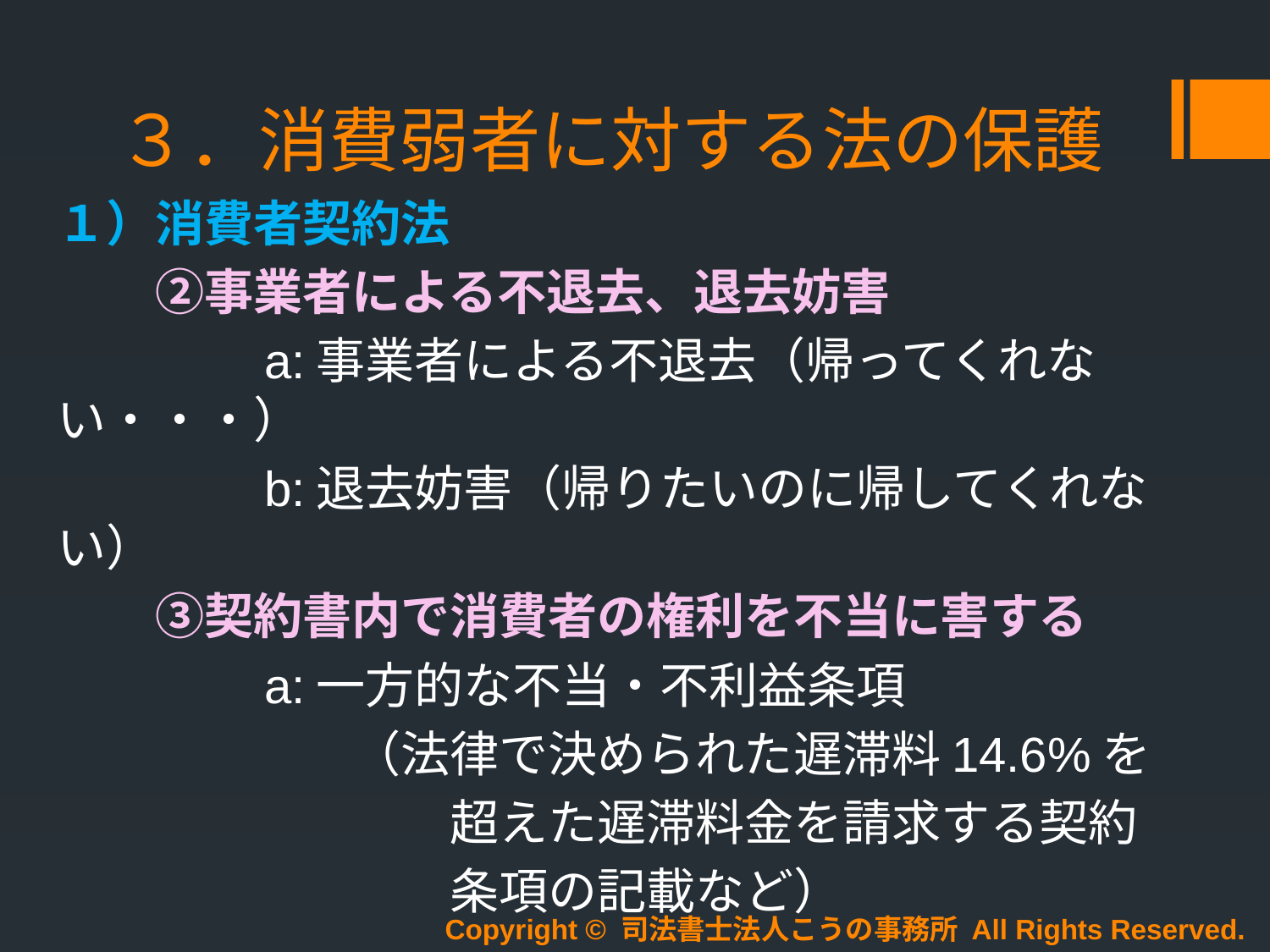

# ３．消費弱者に対する法の保護
１）消費者契約法
　　②事業者による不退去、退去妨害
　　　　a:事業者による不退去（帰ってくれない・・・）
　　　　b:退去妨害（帰りたいのに帰してくれない）
　　③契約書内で消費者の権利を不当に害する
　　　　a:一方的な不当・不利益条項
　　　　　　（法律で決められた遅滞料14.6%を
　　　　　　　　超えた遅滞料金を請求する契約
　　　　　　　　条項の記載など）
Copyright © 司法書士法人こうの事務所 All Rights Reserved.